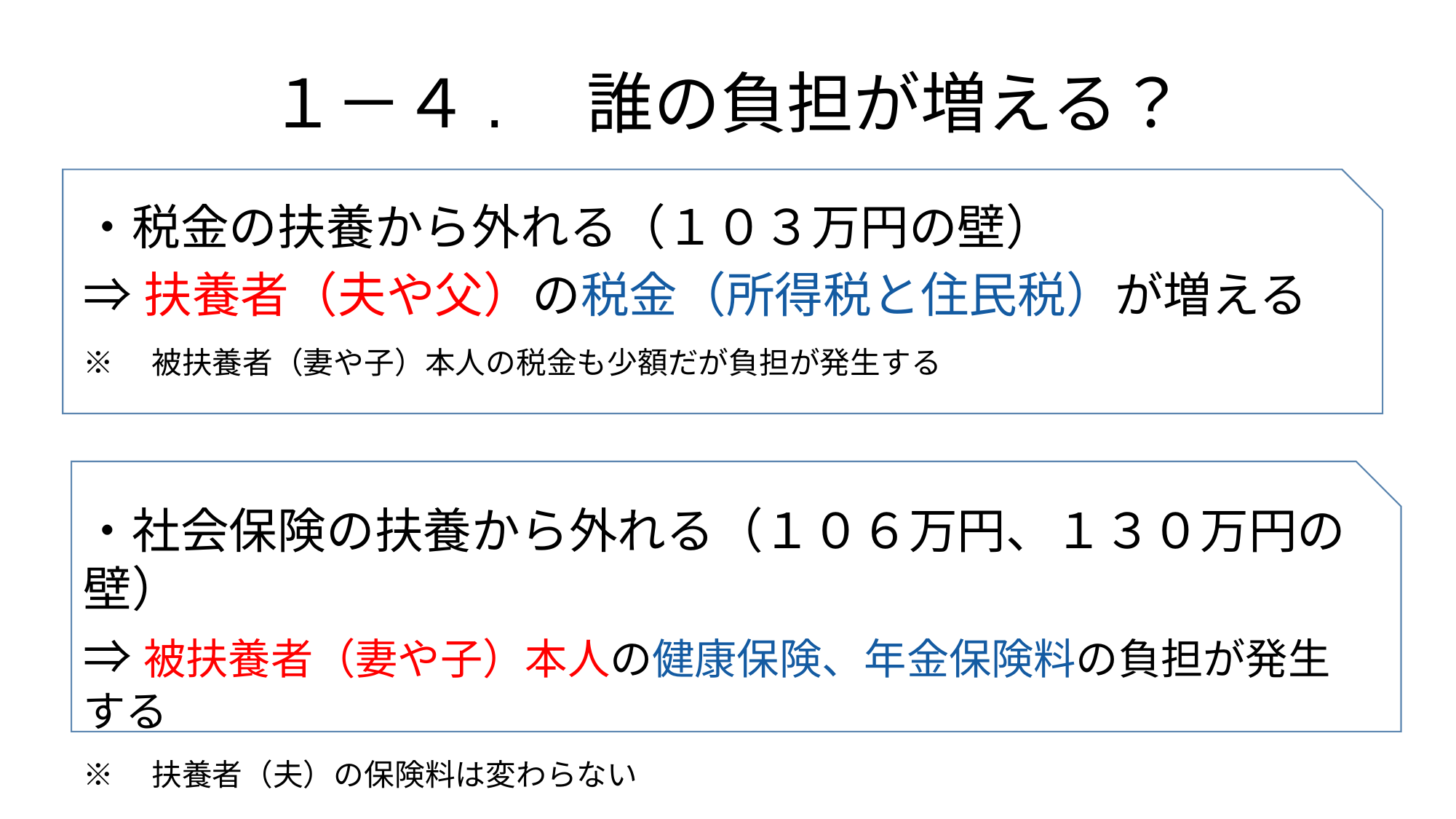

# １－４.　誰の負担が増える？

・税金の扶養から外れる（１０３万円の壁）
⇒扶養者（夫や父）の税金（所得税と住民税）が増える
※　被扶養者（妻や子）本人の税金も少額だが負担が発生する

・社会保険の扶養から外れる（１０６万円、１３０万円の壁）
⇒被扶養者（妻や子）本人の健康保険、年金保険料の負担が発生する
※　扶養者（夫）の保険料は変わらない